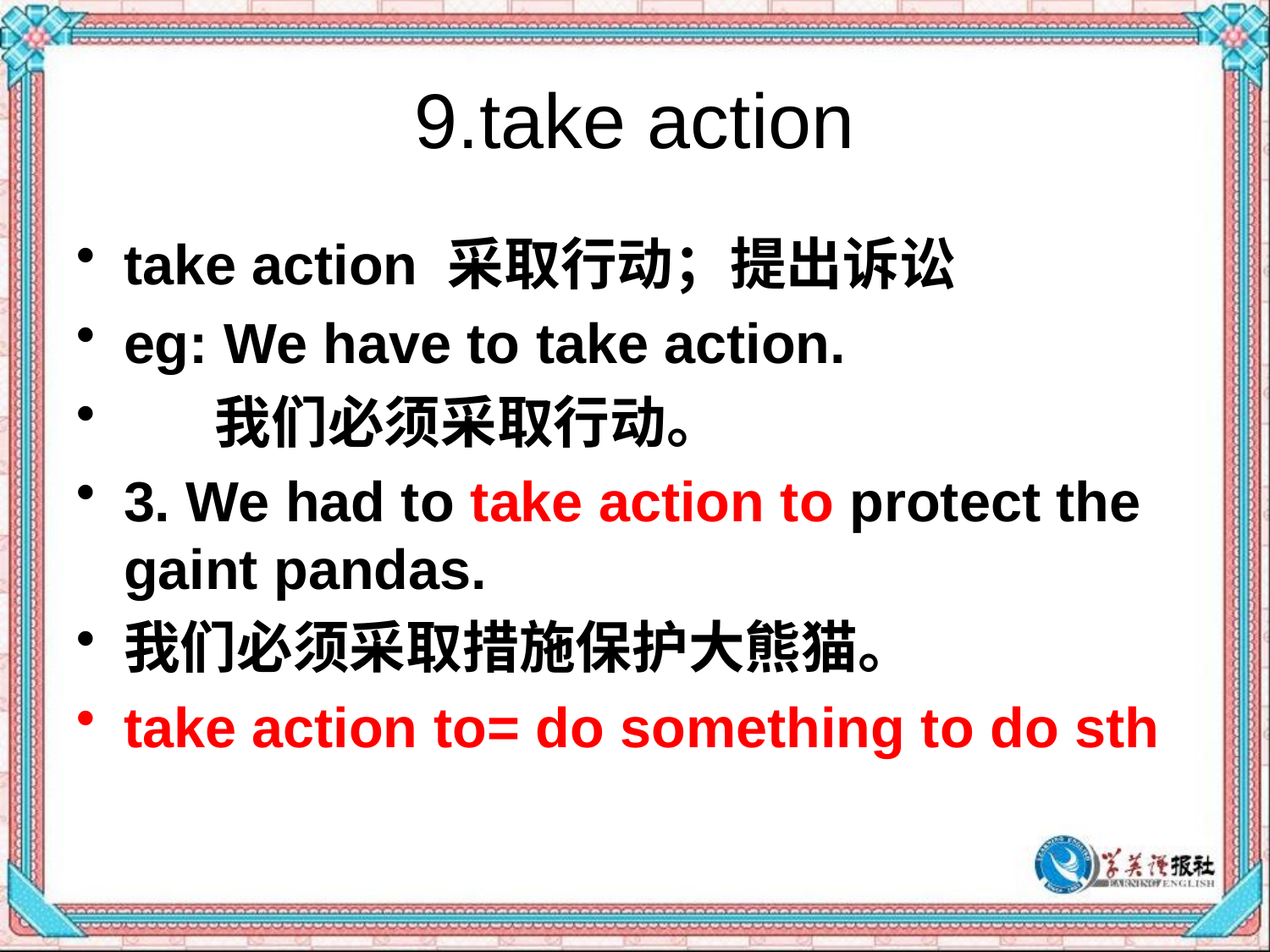

# 9.take action
take action 采取行动；提出诉讼
eg: We have to take action.
      我们必须采取行动。
3. We had to take action to protect the gaint pandas.
我们必须采取措施保护大熊猫。
take action to= do something to do sth